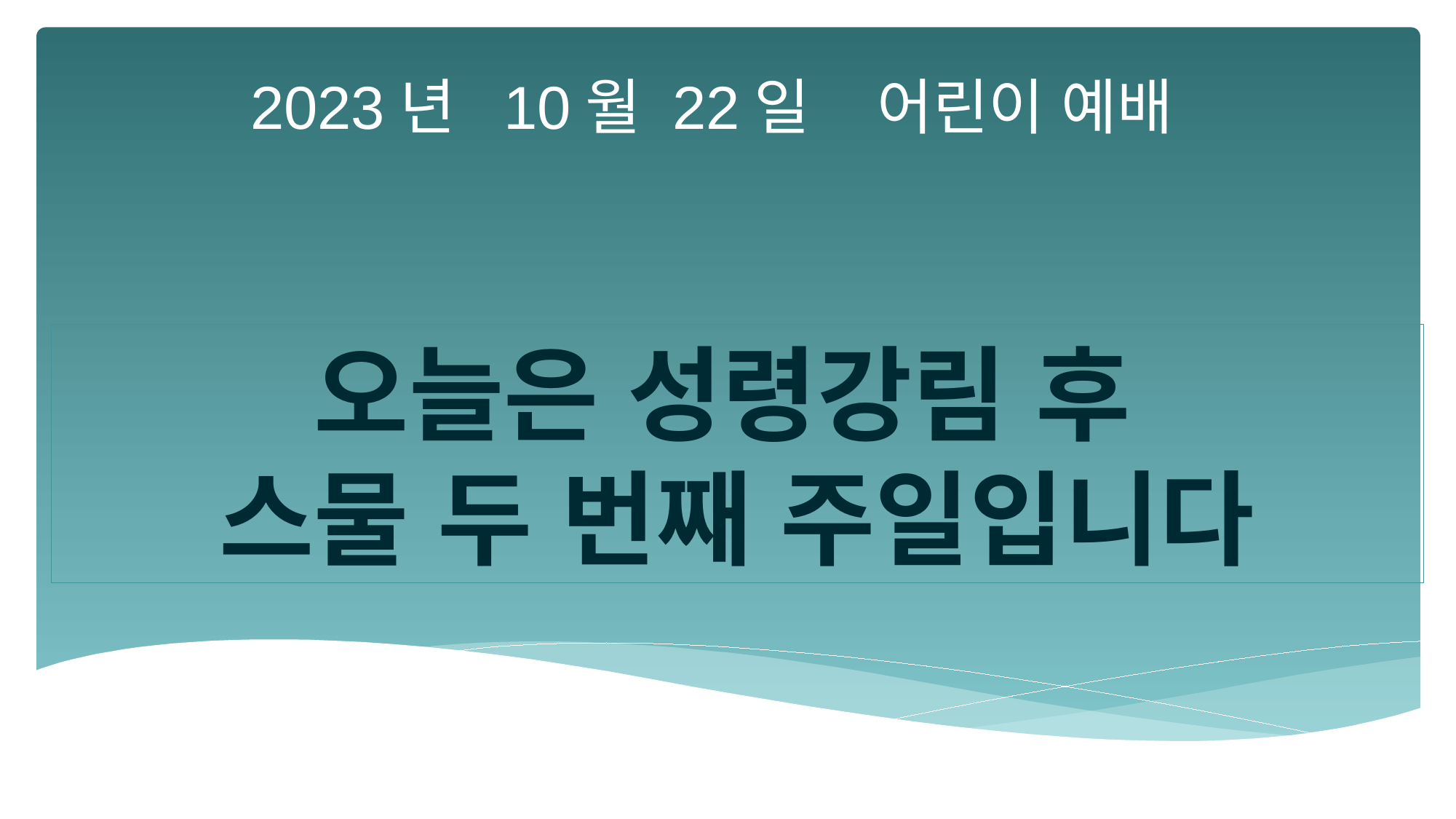

2023년  10월 22일    어린이 예배
오늘은 성령강림 후
스물 두 번째 주일입니다